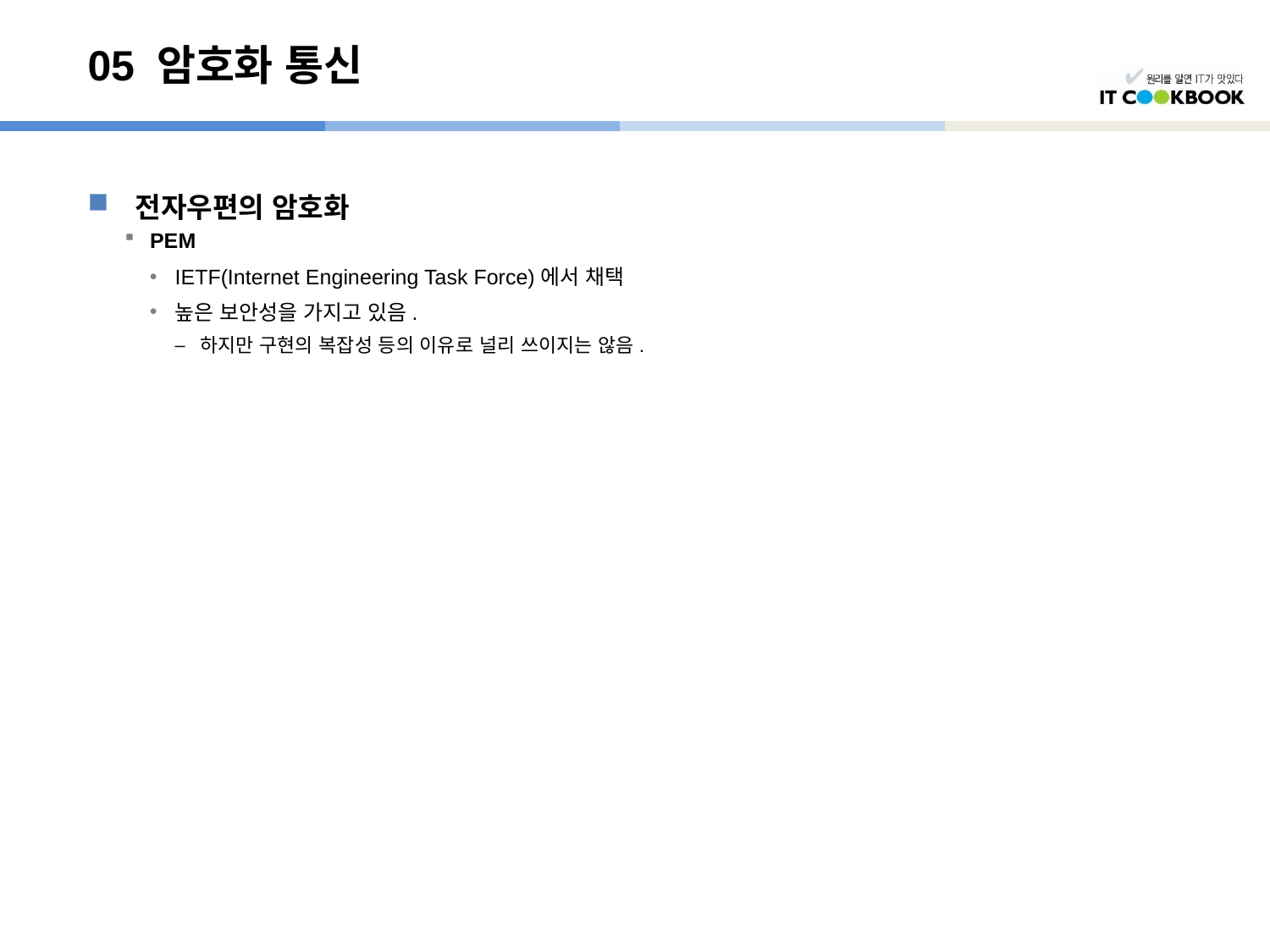

# 05 암호화 통신
전자우편의 암호화
PEM
IETF(Internet Engineering Task Force)에서 채택
높은 보안성을 가지고 있음.
하지만 구현의 복잡성 등의 이유로 널리 쓰이지는 않음.